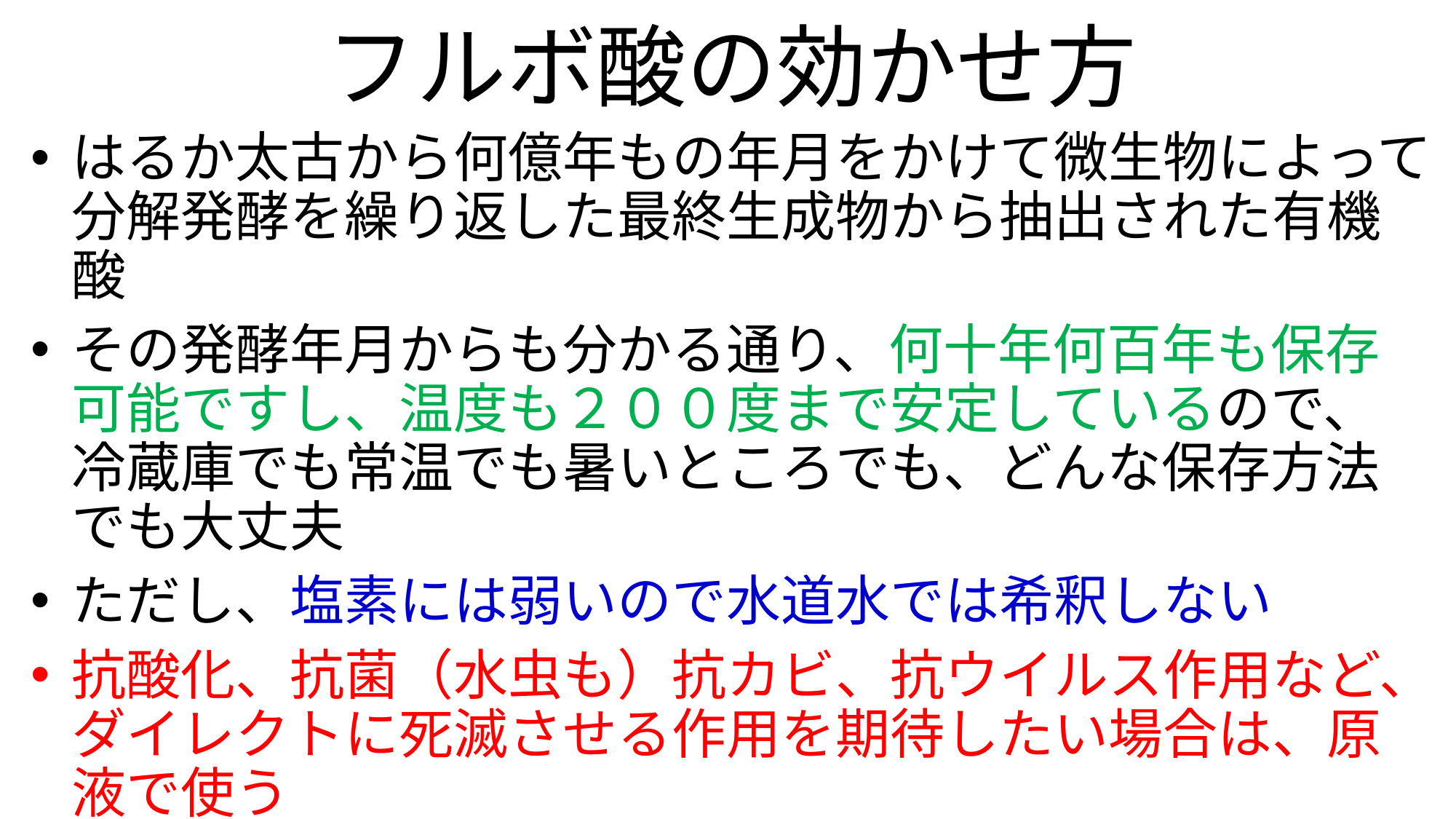

# フルボ酸の効かせ方
はるか太古から何億年もの年月をかけて微生物によって分解発酵を繰り返した最終生成物から抽出された有機酸
その発酵年月からも分かる通り、何十年何百年も保存可能ですし、温度も２００度まで安定しているので、冷蔵庫でも常温でも暑いところでも、どんな保存方法でも大丈夫
ただし、塩素には弱いので水道水では希釈しない
抗酸化、抗菌（水虫も）抗カビ、抗ウイルス作用など、ダイレクトに死滅させる作用を期待したい場合は、原液で使う
たとえば、ニキビや吹き出物、汚染された傷（ペットの歯、爪による傷など）、ノドのイガイガなど